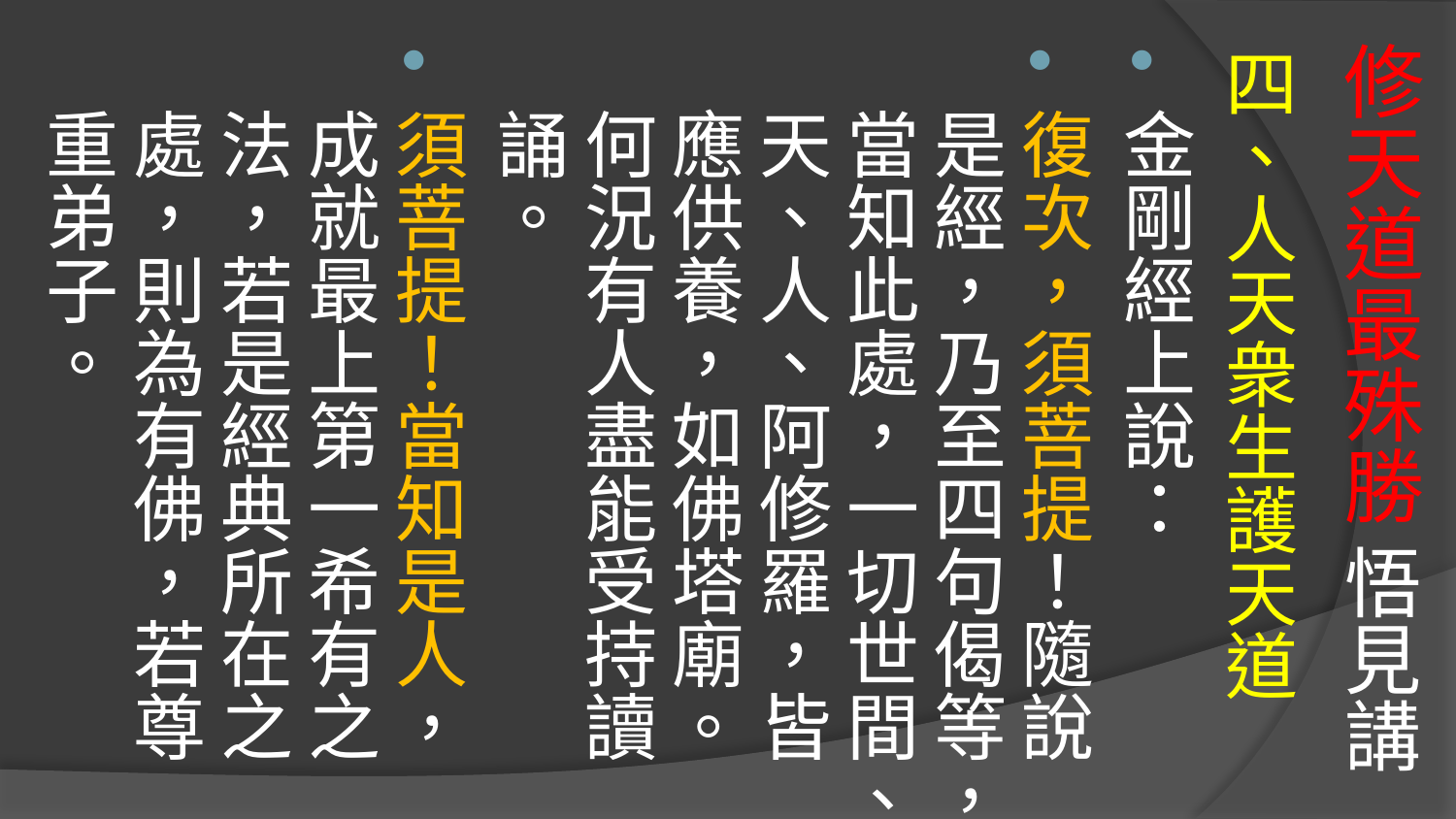

# 修天道最殊勝 悟見講
四、人天衆生護天道
金剛經上說：
復次，須菩提！隨說是經，乃至四句偈等，當知此處，一切世間、天、人、阿修羅，皆應供養，如佛塔廟。何況有人盡能受持讀誦。
須菩提！當知是人，成就最上第一希有之法，若是經典所在之處，則為有佛，若尊重弟子。